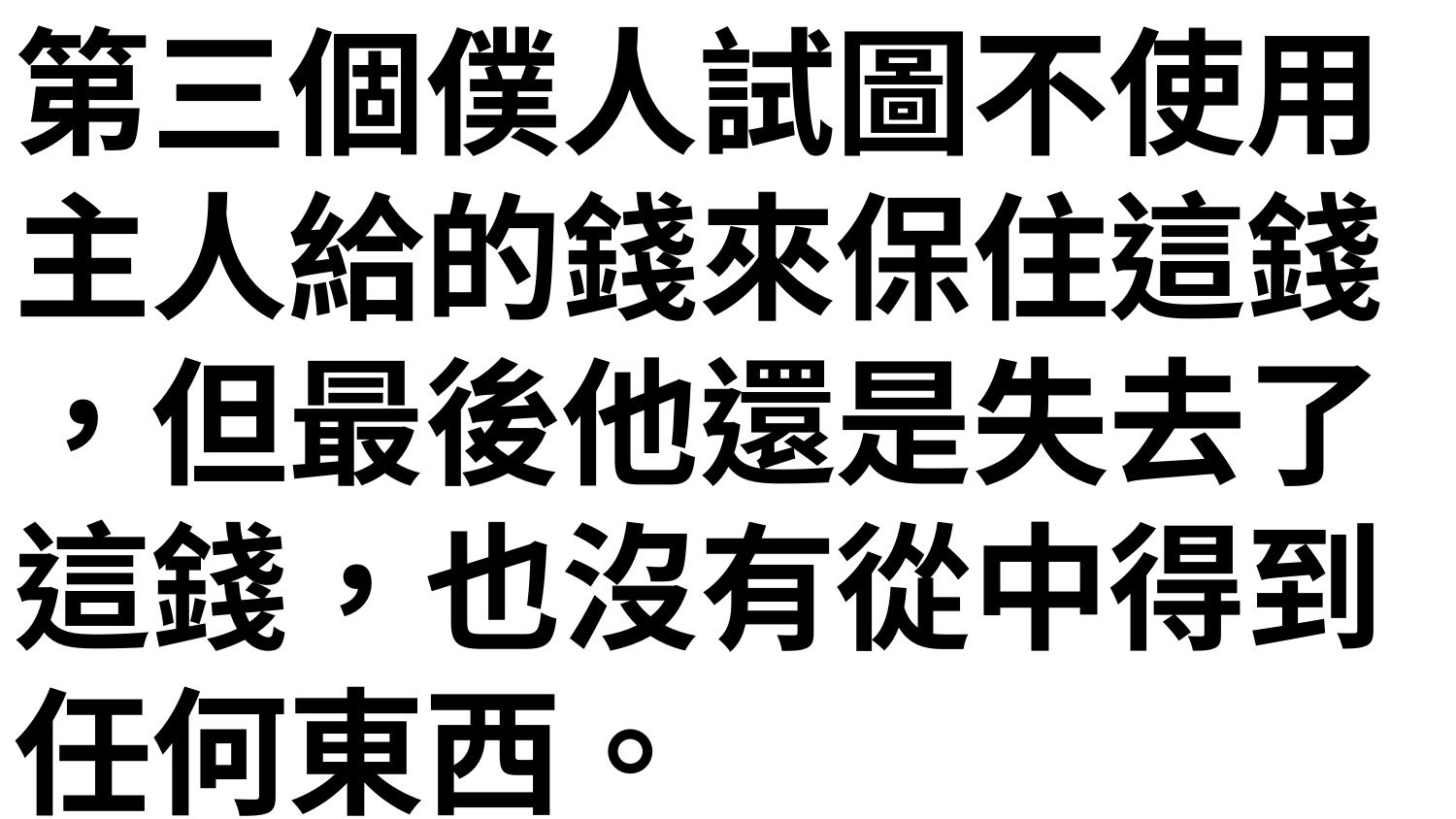

第三個僕人試圖不使用主人給的錢來保住這錢
，但最後他還是失去了這錢，也沒有從中得到任何東西。